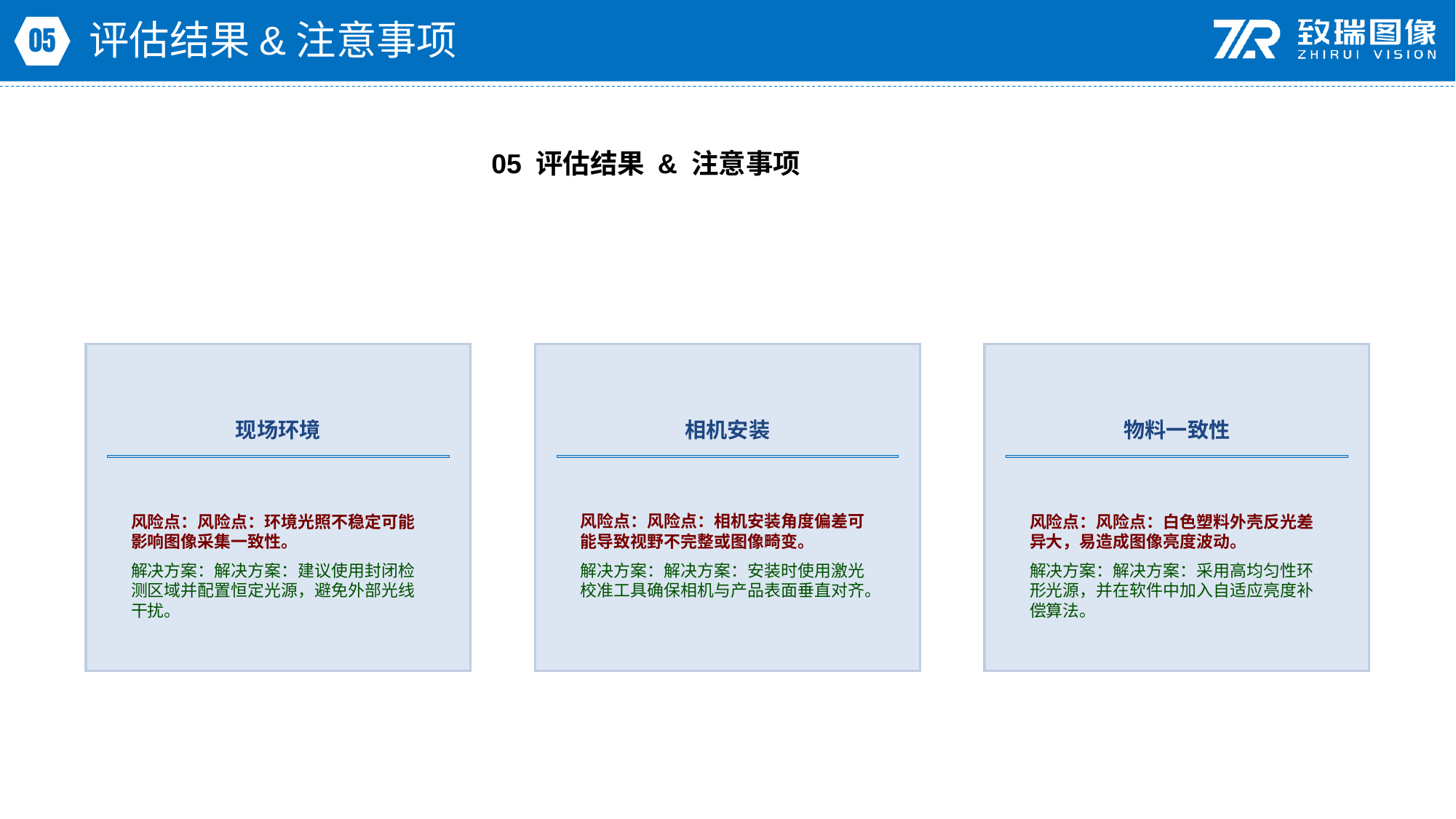

评估结果&注意事项
05

05 评估结果 & 注意事项

现场环境

相机安装

物料一致性

风险点：风险点：环境光照不稳定可能影响图像采集一致性。
解决方案：解决方案：建议使用封闭检测区域并配置恒定光源，避免外部光线干扰。

风险点：风险点：相机安装角度偏差可能导致视野不完整或图像畸变。
解决方案：解决方案：安装时使用激光校准工具确保相机与产品表面垂直对齐。

风险点：风险点：白色塑料外壳反光差异大，易造成图像亮度波动。
解决方案：解决方案：采用高均匀性环形光源，并在软件中加入自适应亮度补偿算法。